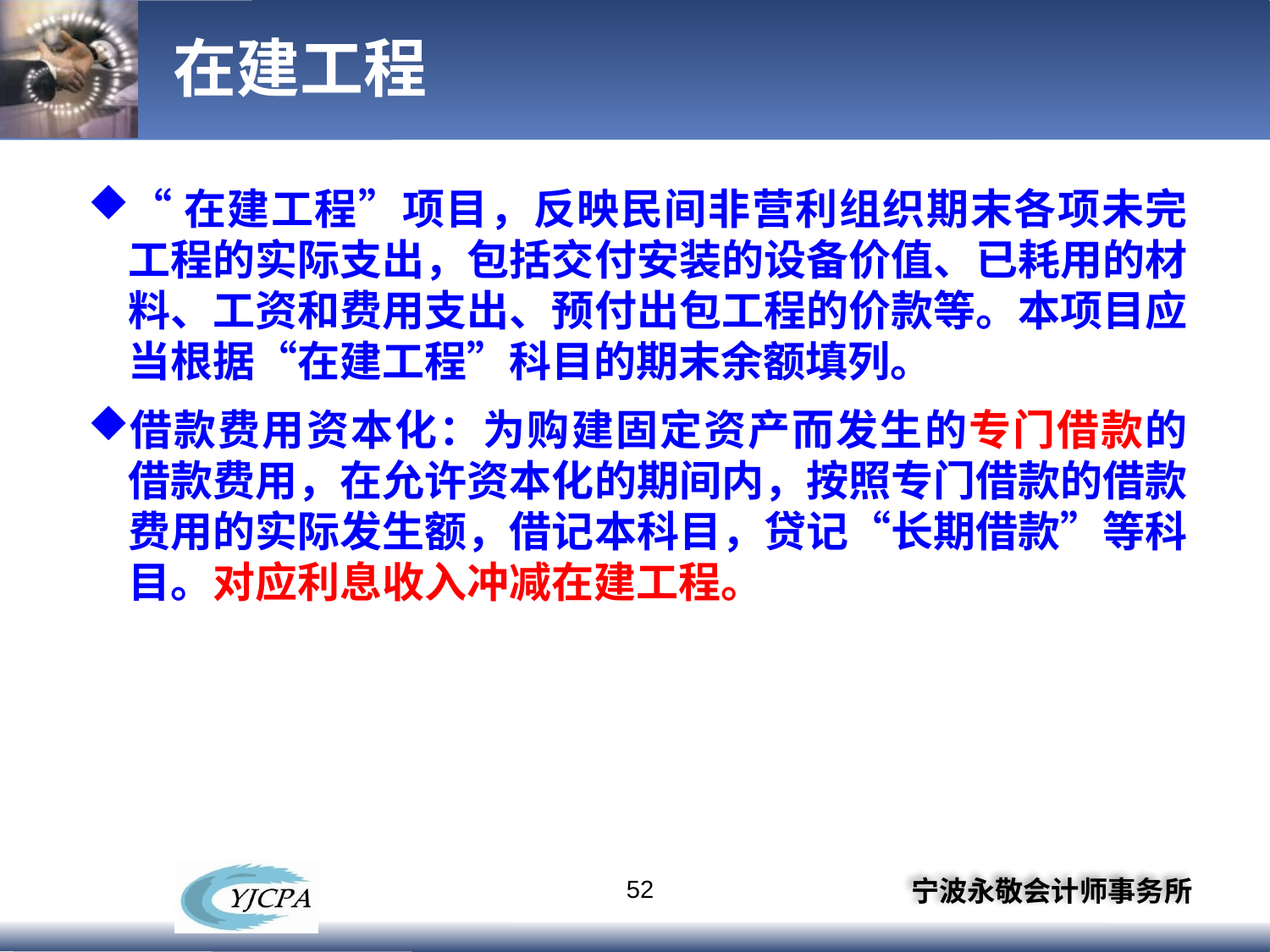

# 在建工程
“在建工程”项目，反映民间非营利组织期末各项未完工程的实际支出，包括交付安装的设备价值、已耗用的材料、工资和费用支出、预付出包工程的价款等。本项目应当根据“在建工程”科目的期末余额填列。
借款费用资本化：为购建固定资产而发生的专门借款的借款费用，在允许资本化的期间内，按照专门借款的借款费用的实际发生额，借记本科目，贷记“长期借款”等科目。对应利息收入冲减在建工程。